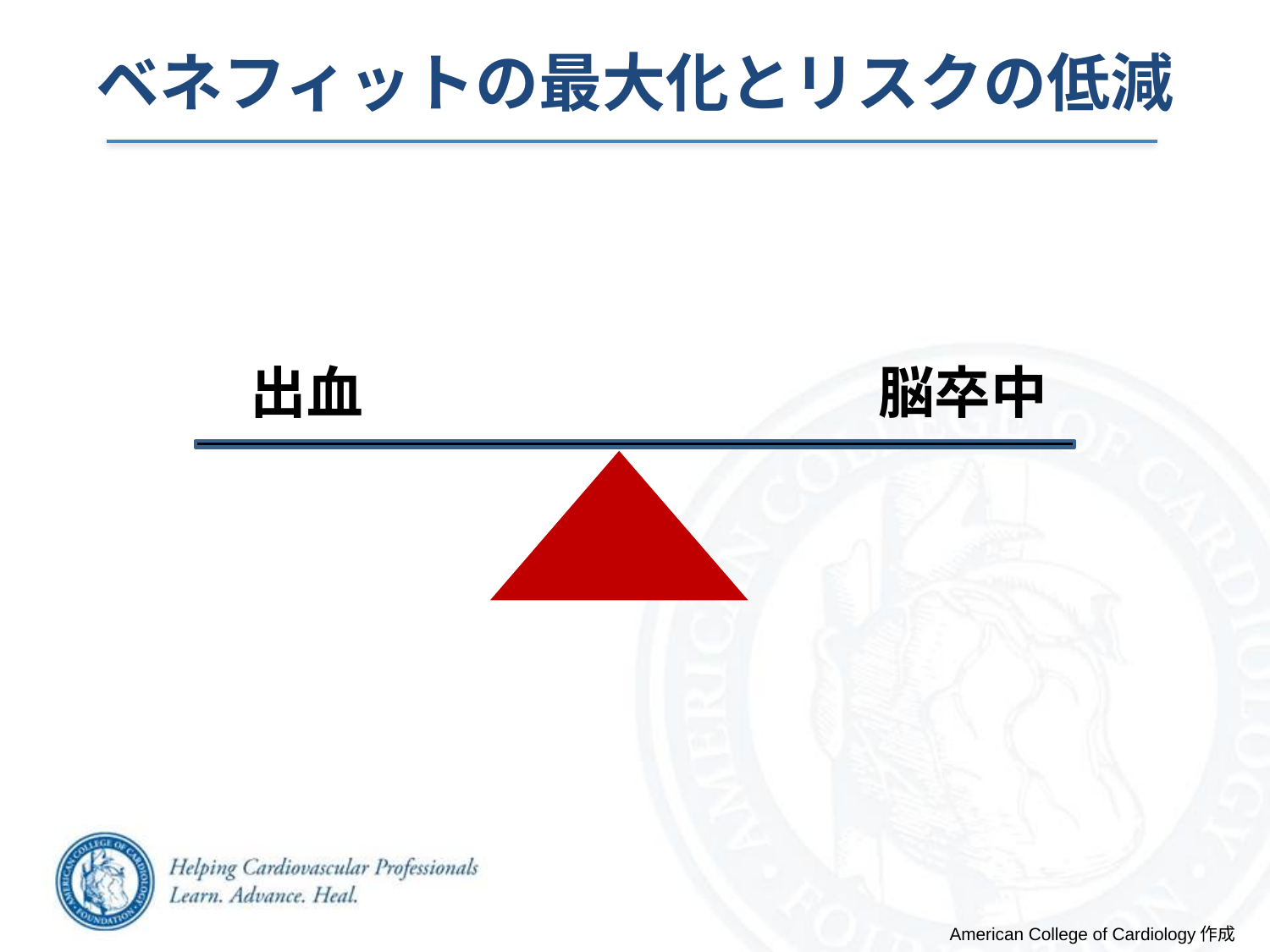

ベネフィットの最大化とリスクの低減
出血
脳卒中

American College of Cardiology作成